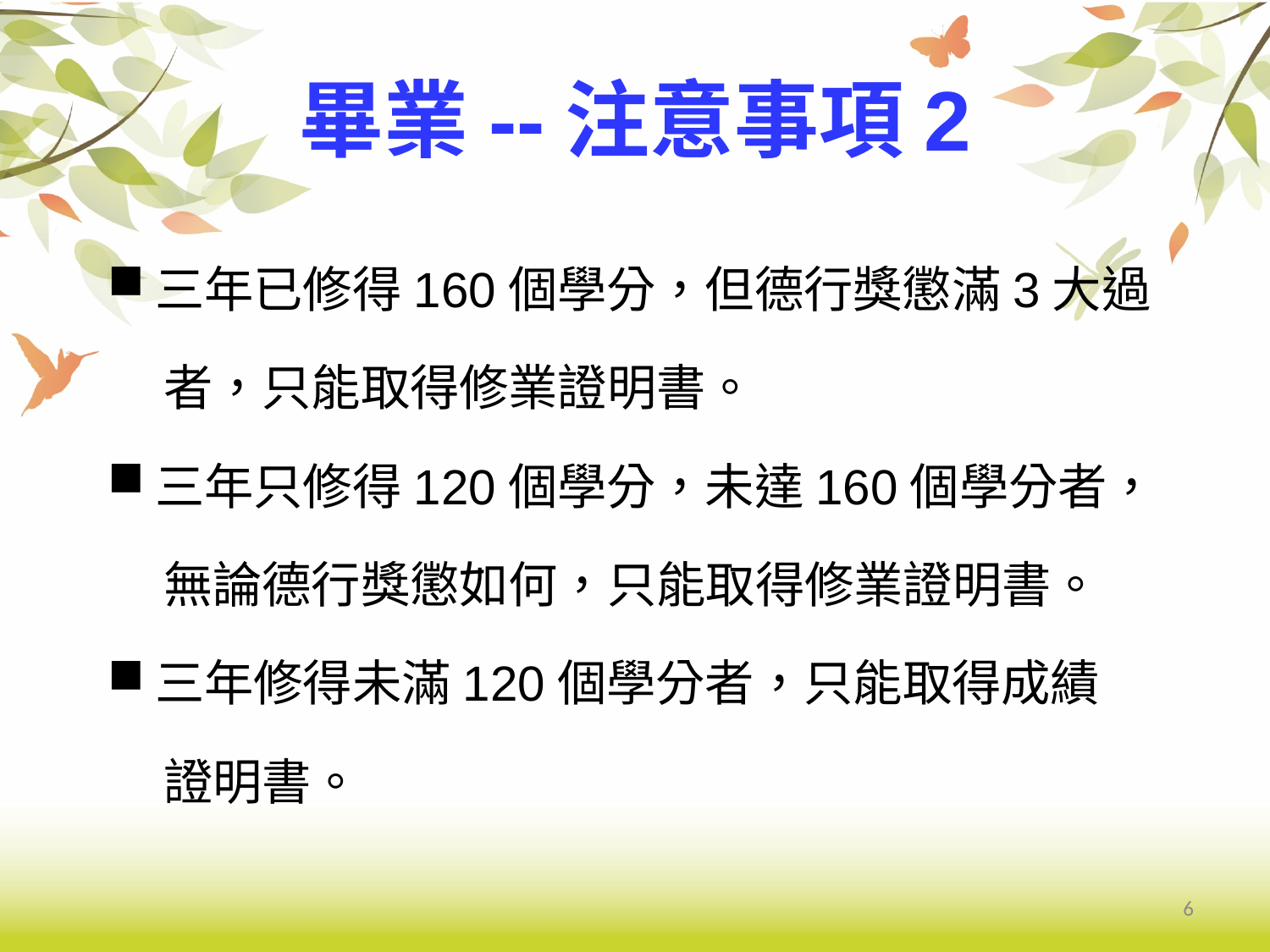

# 畢業--注意事項2
三年已修得160個學分，但德行獎懲滿3大過
    者，只能取得修業證明書。
三年只修得120個學分，未達160個學分者，
    無論德行獎懲如何，只能取得修業證明書。
三年修得未滿120個學分者，只能取得成績
    證明書。

6